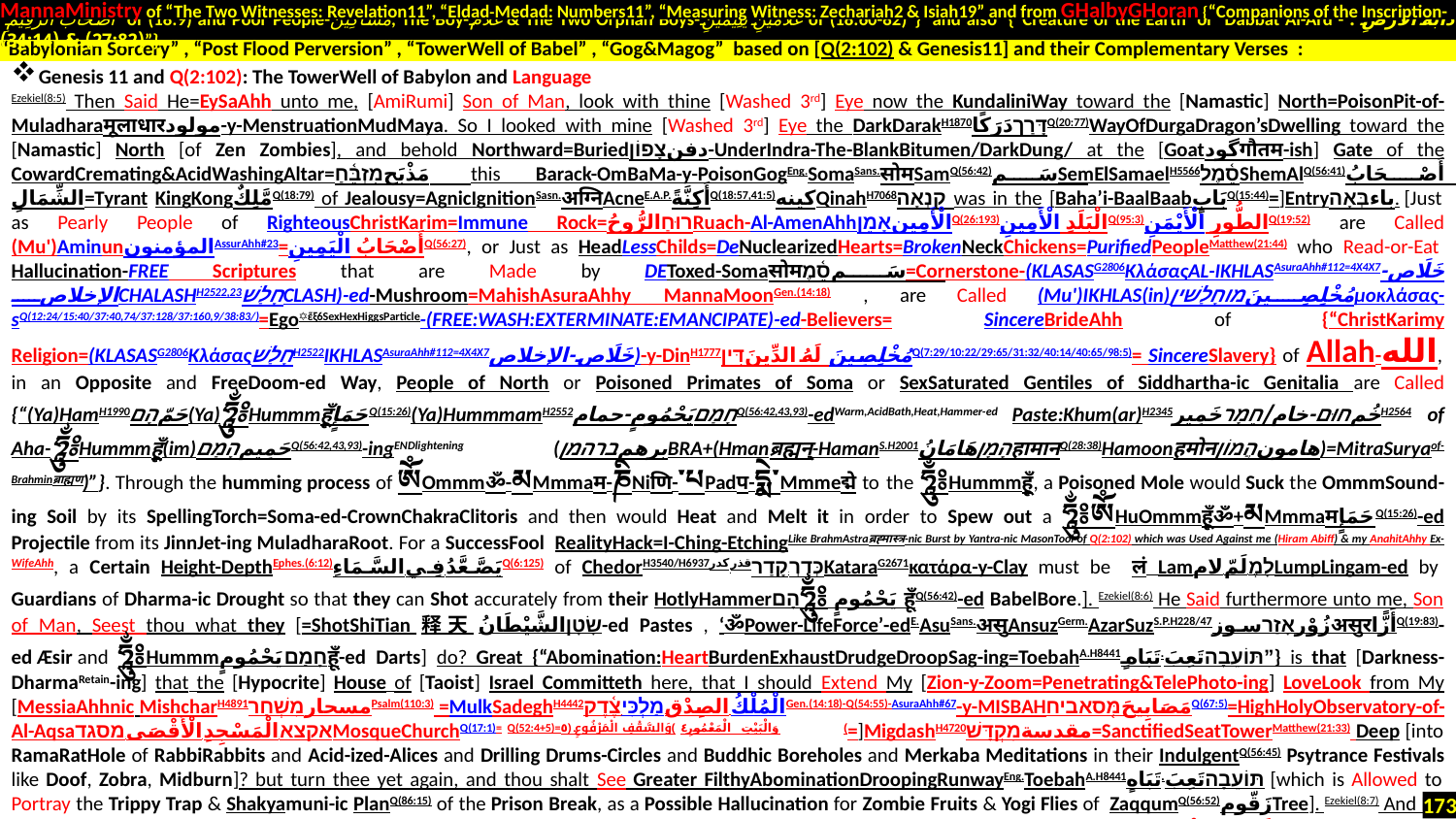

MannaMinistry of “The Two Witnesses: Revelation11”, “Eldad-Medad: Numbers11”, “Measuring Witness: Zechariah2 & Isiah19” and from GHalbyGHoran {“Companions of the Inscription-
 أَصْحَابَ الرَّقِيمِ  of (18:9) and Poor People-مَسَاكِينَ, The Boy-غُلَامُ & The Two Orphan Boys-غُلَامَيْنِ يَتِيمَيْنِ of (18:60-82)”}  and also  {“Creature of the Earth  or  Dabbat Al-Ard - دَابَّةُ الْأَرْضِ : (27:82) & (34:14)”}
.
Genesis 11 and Q(2:102): The TowerWell of Babylon and Language
Ezekiel(8:5) Then Said He=EySaAhh unto me, [AmiRumi] Son of Man, look with thine [Washed 3rd] Eye now the KundaliniWay toward the [Namastic] North=PoisonPit-of-Muladharaमूलाधारمولود-y-MenstruationMudMaya. So I looked with mine [Washed 3rd] Eye the DarkDarakH1870דָּרַךدَرَكًاQ(20:77)WayOfDurgaDragon’sDwelling toward the [Namastic] North [of Zen Zombies], and behold Northward=Buriedدفنצָפוֹן-UnderIndra-The-BlankBitumen/DarkDung/ at the [Goatگودगौतम-ish] Gate of the CowardCremating&AcidWashingAltar=مَذْبَحמִזְבֵּ֫חַ  this Barack-OmBaMa-y-PoisonGogEng.SomaSans.सोमSamQ(56:42)سَمSemElSamaelH5566סֵ֫מֶלShemAlQ(56:41)أَصْحَابُ الشِّمَالِ=Tyrant KingKongمَّلِكٌQ(18:79) of Jealousy=AgnicIgnitionSasn.अग्निAcneE.A.P.أَكِنَّةًQ(18:57,41:5)کینهQinahH7068קִנְאָה was in the [Baha’i-BaalBaabبَابٍQ(15:44)=]Entryباءבְּאָה. [Just as Pearly People of RighteousChristKarim=Immune Rock=רוּחַالرُّوحُRuach-Al-AmenAhhالْأَمِينאָמֵןQ(26:193)الْبَلَدِ الْأَمِينِQ(95:3)الطُّورِ الْأَيْمَنِQ(19:52) are Called (Mu')AminunالمؤمنونAssurAhh#23=أَصْحَابُ الْيَمِينِQ(56:27), or Just as HeadLessChilds=DeNuclearizedHearts=BrokenNeckChickens=PurifiedPeopleMatthew(21:44) who Read-or-Eat Hallucination-FREE Scriptures that are Made by DEToxed-Somaसोमسَمסֵ֫מֶ=Cornerstone-(KLASASG2806ΚλάσαςAL-IKHLASAsuraAhh#112=4X4X7خَلَاص-الإخلاصCHALASHH2522,23חָלַשׁCLASH)-ed-Mushroom=MahishAsuraAhhy MannaMoonGen.(14:18) , are Called (Mu')IKHLAS(in)مُخْلِصِينَמוחָלַשׁיןμοκλάσας-sQ(12:24/15:40/37:40,74/37:128/37:160,9/38:83/)=Ego✡ἕξ6SexHexHiggsParticle-(FREE:WASH:EXTERMINATE:EMANCIPATE)-ed-Believers= SincereBrideAhh of {“ChristKarimy Religion=(KLASASG2806ΚλάσαςחָלַשׁH2522IKHLASAsuraAhh#112=4X4X7خَلَاص-الإخلاص)-y-DinH1777مُخْلِصِينَ لَهُ الدِّينَדִּיןQ(7:29/10:22/29:65/31:32/40:14/40:65/98:5)= SincereSlavery} of Allah-الله, in an Opposite and FreeDoom-ed Way, People of North or Poisoned Primates of Soma or SexSaturated Gentiles of Siddhartha-ic Genitalia are Called {“(Ya)HamH1990حَمّהָם(Ya)ཧཱུྂ༔HummmहूँحَمَإٍQ(15:26)(Ya)HummmamH2552חָמַםيَحْمُومٍ-حمامQ(56:42,43,93)-edWarm,AcidBath,Heat,Hammer-ed Paste:Khum(ar)H2345خُمחוּם-خام/חֵמָרخَمِيرH2564 of Aha-ཧཱུྂ༔Hummmहूँ(im)حَمِيمהָמַםQ(56:42,43,93)-ingENDlightening (برهمברהמןBRA+(Hmanब्रह्मन्-HamanS.H2001הָמָןهَامَانُहामानQ(28:38)Hamoonहमोनهامونהֲמוֹן)=MitraSuryaof-Brahminब्राह्मण)”}. Through the humming process of ཨོཾOmmmॐ-མMmmaम-ཎིNiणि-་པPadप-དྨེ་Mmmeद्मे to the ཧཱུྂ༔Hummmहूँ, a Poisoned Mole would Suck the OmmmSound-ing Soil by its SpellingTorch=Soma-ed-CrownChakraClitoris and then would Heat and Melt it in order to Spew out a ཧཱུྂ༔ཨོཾHuOmmmहूँॐ+མMmmaमحَمَإٍQ(15:26)-ed Projectile from its JinnJet-ing MuladharaRoot. For a SuccessFool  RealityHack=I-Ching-EtchingLike BrahmAstraब्रह्‍मास्‍त्र-nic Burst by Yantra-nic MasonTool of Q(2:102) which was Used Against me (Hiram Abiff) & my AnahitAhhy Ex-WifeAhh, a Certain Height-DepthEphes.(6:12)يَصَّعَّدُ فِي السَّمَاءِQ(6:125) of ChedorH3540/H6937כְּדָרְ-קָדַרقذر-کدرKataraG2671κατάρα-y-Clay must be  लं Lamלָמֶ لَمّ لامLumpLingam-ed by Guardians of Dharma-ic Drought so that they can Shot accurately from their HotlyHammerהָםཧཱུྂ༔ يَحْمُومٍ हूँQ(56:42)-ed BabelBore.]. Ezekiel(8:6) He Said furthermore unto me, Son of Man, Seest thou what they [=ShotShiTian释天שָׂטָןالشَّيْطَانُ-ed Pastes , ‘ॐPower-LifeForce’-edE.AsuSans.असुAnsuzGerm.AzarSuzS.P.H228/47زُوْرאָזַרسوزअसुरأَزًّاQ(19:83)-ed Æsir and ཧཱུྂ༔Hummmחָמַםيَحْمُومٍहूँ-ed Darts] do? Great {“Abomination:HeartBurdenExhaustDrudgeDroopSag-ing=ToebahA.H8441תּוֹעֵבָהتَعِبَ.تَبَاهٍ”} is that [Darkness-DharmaRetain-ing] that the [Hypocrite] House of [Taoist] Israel Committeth here, that I should Extend My [Zion-y-Zoom=Penetrating&TelePhoto-ing] LoveLook from My [MessiaAhhnic MishcharH4891مسحارמִשְׁחָרPsalm(110:3) =MulkSadeghH4442الْمُلْكُ الصِدْق.מַלְכִּי־צֶ֫דֶקGen.(14:18)-Q(54:55)-AsuraAhh#67-y-MISBAHمَصَابِيحَמּ֤סאביחQ(67:5)=HighHolyObservatory-of-Al-Aqsaאקצא.الْمَسْجِدِ الْأَقْصَى.מסגדMosqueChurchQ(17:1)= Q(52:4+5)=وَالْبَيْتِ الْمَعْمُورِ﴿٤﴾وَالسَّقْفِ الْمَرْفُوعِ ﴿٥﴾=]MigdashH4720مقدسةמִקְדָּשׁ=SanctifiedSeatTowerMatthew(21:33) Deep [into RamaRatHole of RabbiRabbits and Acid-ized-Alices and Drilling Drums-Circles and Buddhic Boreholes and Merkaba Meditations in their IndulgentQ(56:45) Psytrance Festivals like Doof, Zobra, Midburn]? but turn thee yet again, and thou shalt See Greater FilthyAbominationDroopingRunwayEng.ToebahA.H8441תּוֹעֵבָהتَعِبَ.تَبَاهٍ [which is Allowed to Portray the Trippy Trap & Shakyamuni-ic PlanQ(86:15) of the Prison Break, as a Possible Hallucination for Zombie Fruits & Yogi Flies of  ZaqqumQ(56:52)زَقّومTree]. Ezekiel(8:7) And He Brought me to [One of] The [12 WaterWord-ing] Door[s=OpeningValves] of the [Inner-Uppper] Court[yard=Green] ChatserH2691חָצֵרGhasrA.P.حَضَر -قَصْر-حَضْرَة-[=KhidrAhhy AsuraAhh#18חָצִיר.الخضر‎H2682الصَّرْحَ-مُلْتَحَدًاQ(18:27/27:44).رَفْرَفٍ خُضْرٍQ(55:76)AlcazarAhh];
“Babylonian Sorcery” , “Post Flood Perversion” , “TowerWell of Babel” , “Gog&Magog”  based on [Q(2:102) & Genesis11] and their Complementary Verses  :
173